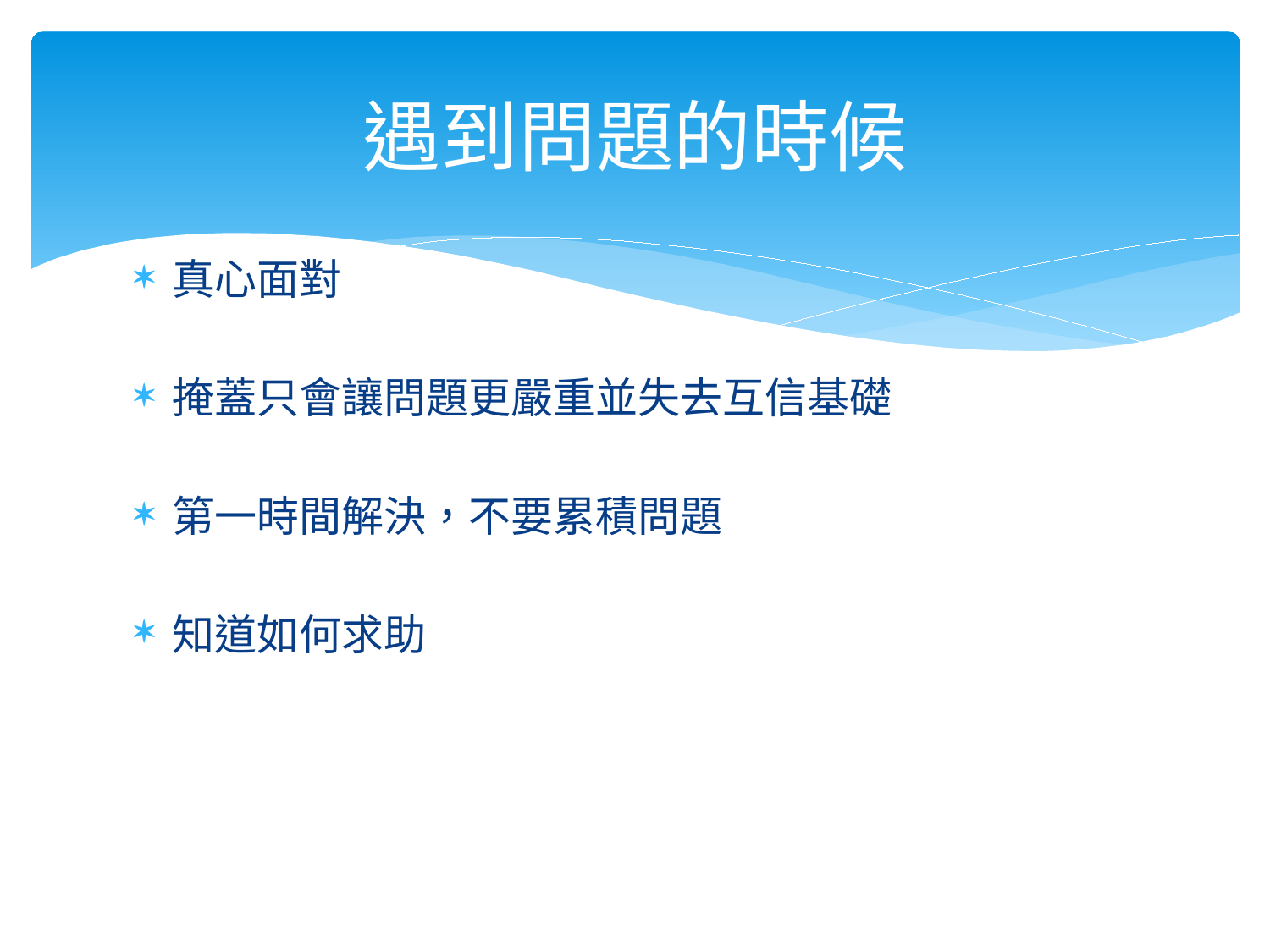

# 遇到問題的時候
真心面對

掩蓋只會讓問題更嚴重並失去互信基礎

第一時間解決，不要累積問題

知道如何求助